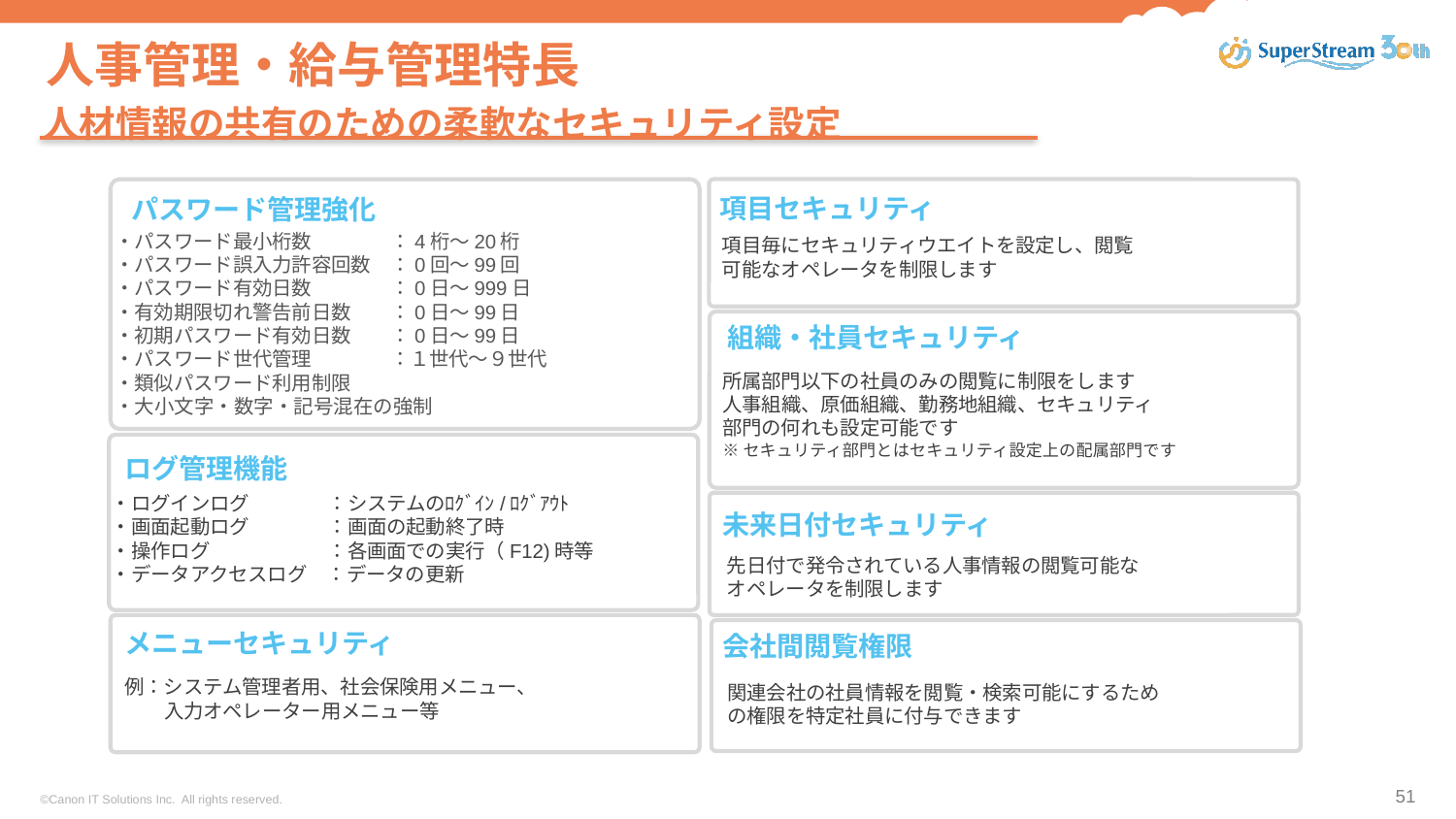

# 人事管理・給与管理特長
人材情報の共有のための柔軟なセキュリティ設定

項目セキュリティ
パスワード管理強化
項目毎にセキュリティウエイトを設定し、閲覧
可能なオペレータを制限します
・パスワード最小桁数　　　　：4桁～20桁
・パスワード誤入力許容回数　：0回～99回
・パスワード有効日数　　　　：0日～999日
・有効期限切れ警告前日数　　：0日～99日
・初期パスワード有効日数　　：0日～99日
・パスワード世代管理　　　　：１世代～９世代
・類似パスワード利用制限
・大小文字・数字・記号混在の強制
組織・社員セキュリティ

所属部門以下の社員のみの閲覧に制限をします
人事組織、原価組織、勤務地組織、セキュリティ
部門の何れも設定可能です
※セキュリティ部門とはセキュリティ設定上の配属部門です

ログ管理機能
・ログインログ　　　　：システムのﾛｸﾞｲﾝ/ﾛｸﾞｱｳﾄ
・画面起動ログ　　　　：画面の起動終了時
・操作ログ　　　　　　：各画面での実行（F12)時等
・データアクセスログ　：データの更新

未来日付セキュリティ
先日付で発令されている人事情報の閲覧可能な
オペレータを制限します

メニューセキュリティ
会社間閲覧権限

例：システム管理者用、社会保険用メニュー、
　　入力オペレーター用メニュー等
関連会社の社員情報を閲覧・検索可能にするため
の権限を特定社員に付与できます
©Canon IT Solutions Inc.  All rights reserved.
51